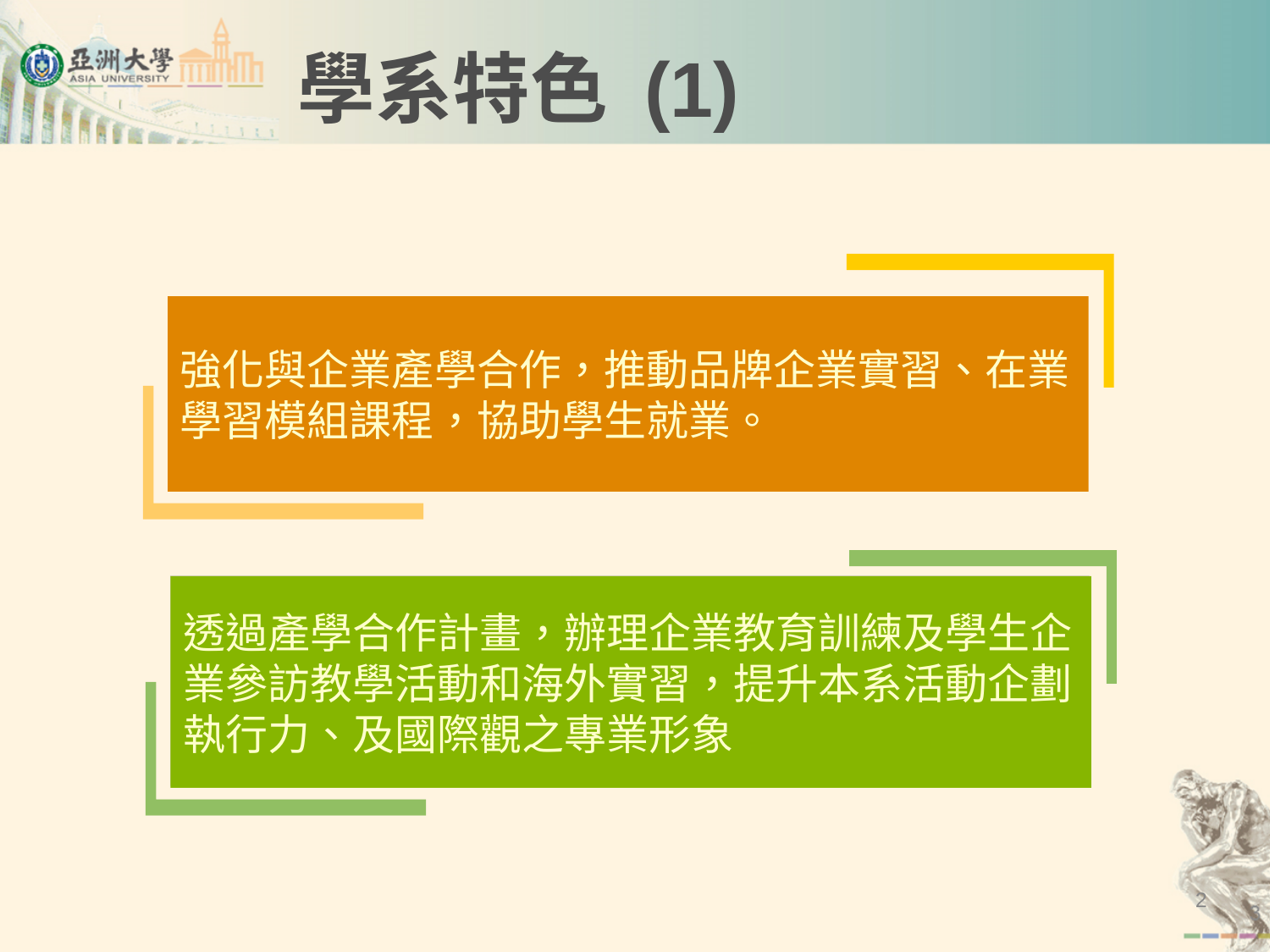

# 學系特色 (1)

強化與企業產學合作，推動品牌企業實習、在業學習模組課程，協助學生就業。

透過產學合作計畫，辦理企業教育訓練及學生企業參訪教學活動和海外實習，提升本系活動企劃執行力、及國際觀之專業形象

2